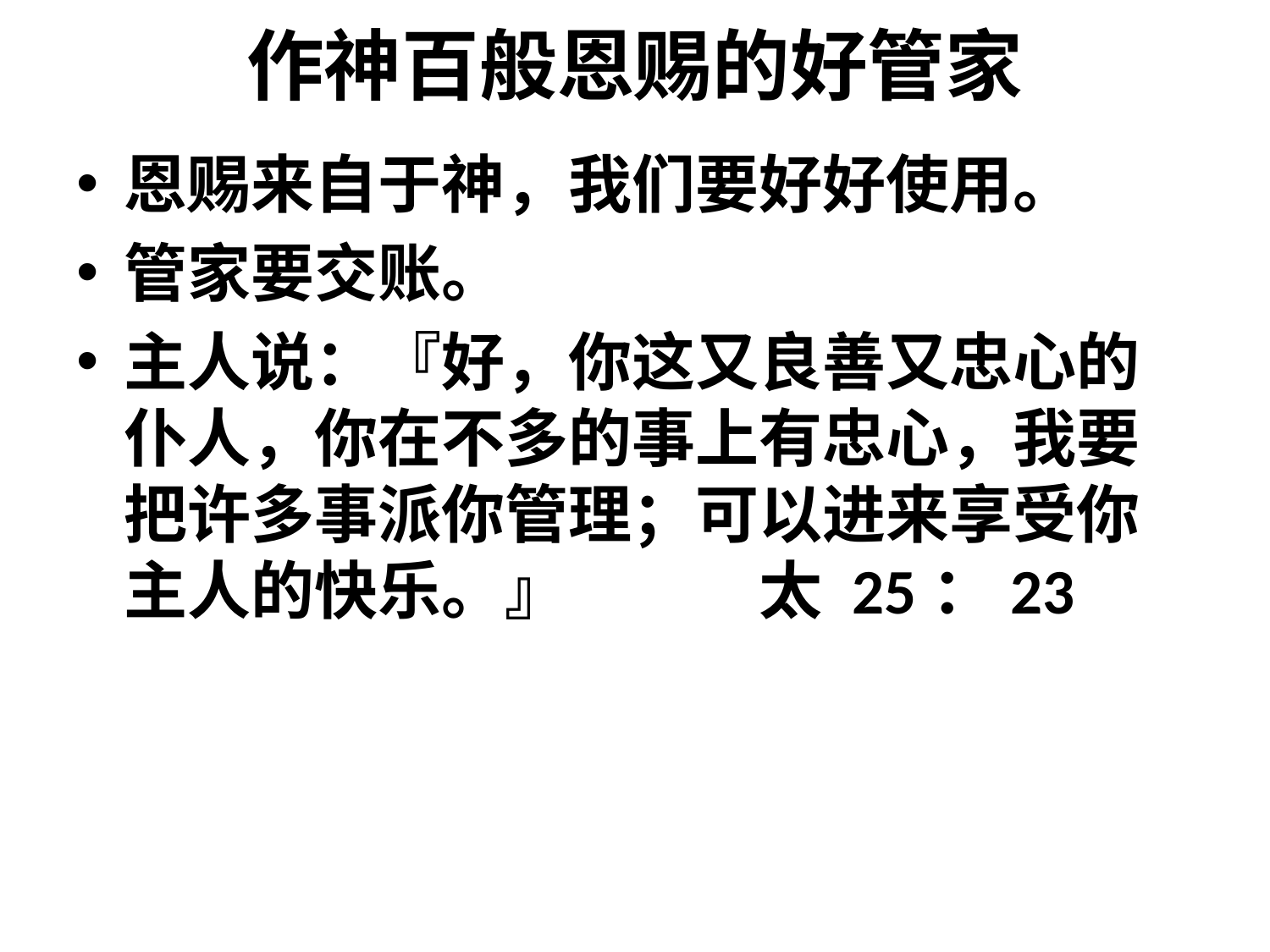

# 作神百般恩赐的好管家
恩赐来自于神，我们要好好使用。
管家要交账。
主人说：『好，你这又良善又忠心的仆人，你在不多的事上有忠心，我要把许多事派你管理；可以进来享受你主人的快乐。』		太 25：23